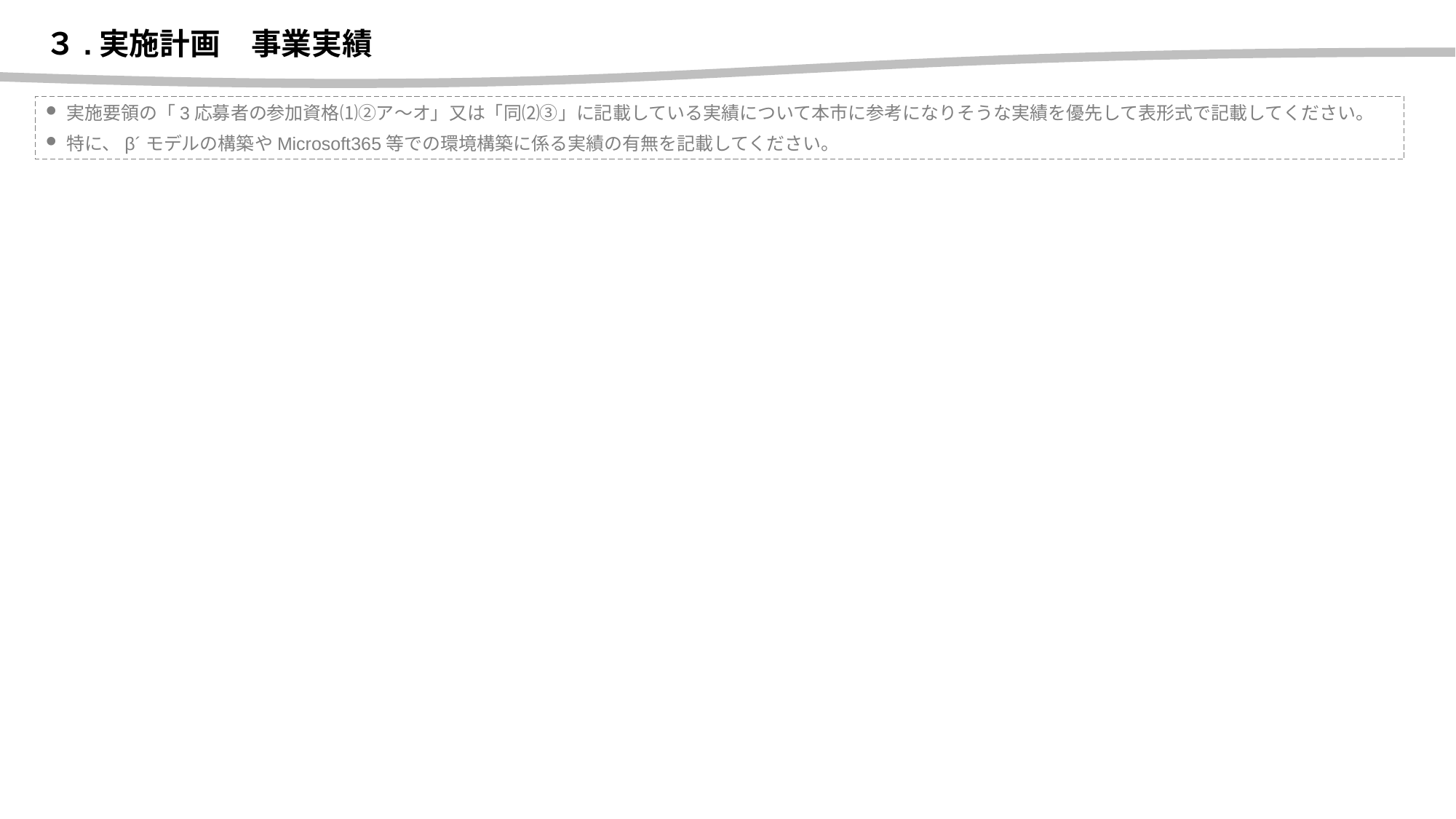

３.実施計画　事業実績

実施要領の「3応募者の参加資格⑴②ア～オ」又は「同⑵③」に記載している実績について本市に参考になりそうな実績を優先して表形式で記載してください。
特に、β´モデルの構築やMicrosoft365等での環境構築に係る実績の有無を記載してください。